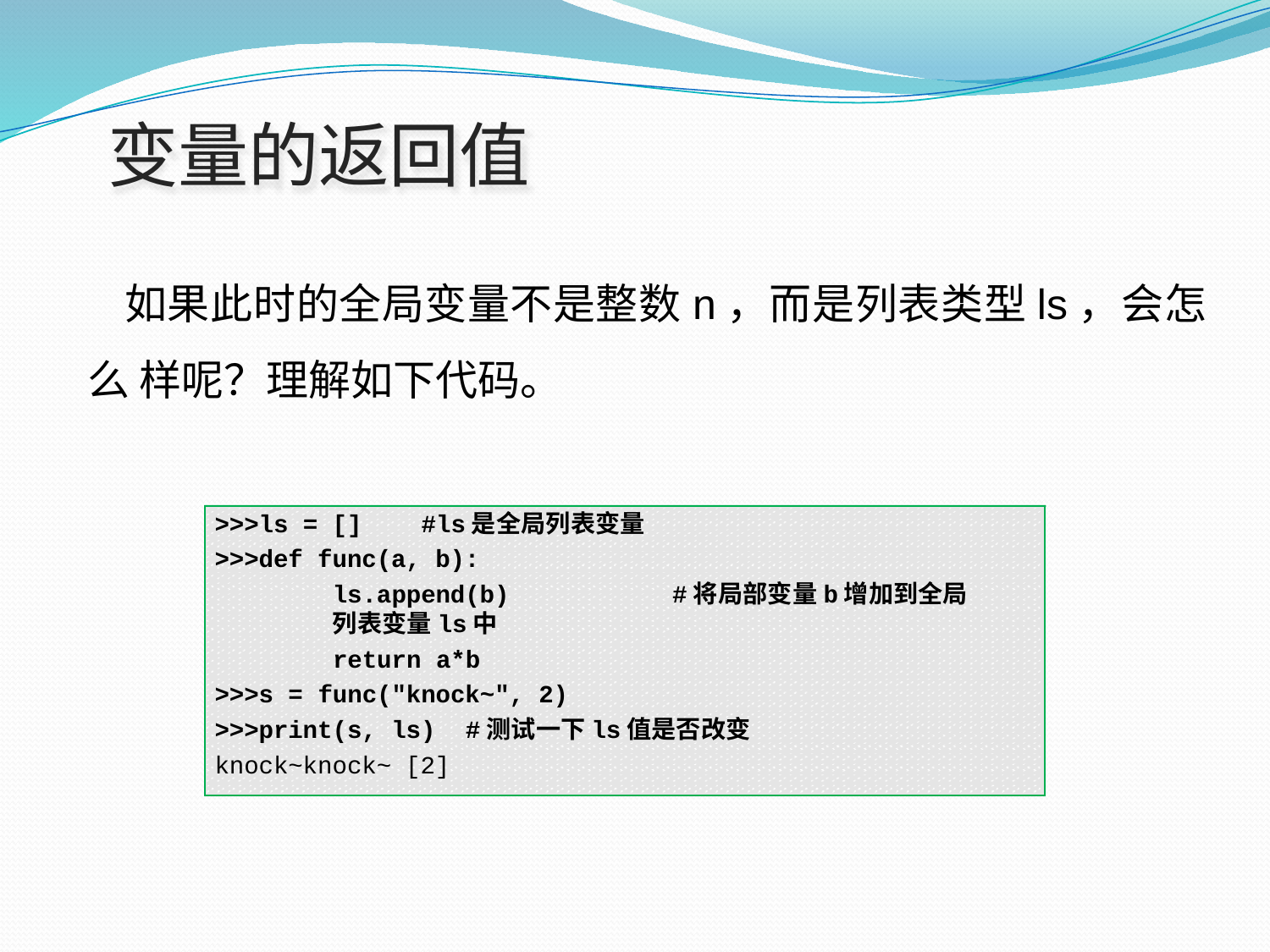

# 变量的返回值
如果此时的全局变量不是整数n，而是列表类型ls，会怎么 样呢？理解如下代码。
>>>ls = []	#ls是全局列表变量
>>>def func(a, b):
ls.append(b)	#将局部变量b增加到全局列表变量ls中
return a*b
>>>s = func("knock~", 2)
>>>print(s, ls)	#测试一下ls值是否改变
knock~knock~ [2]